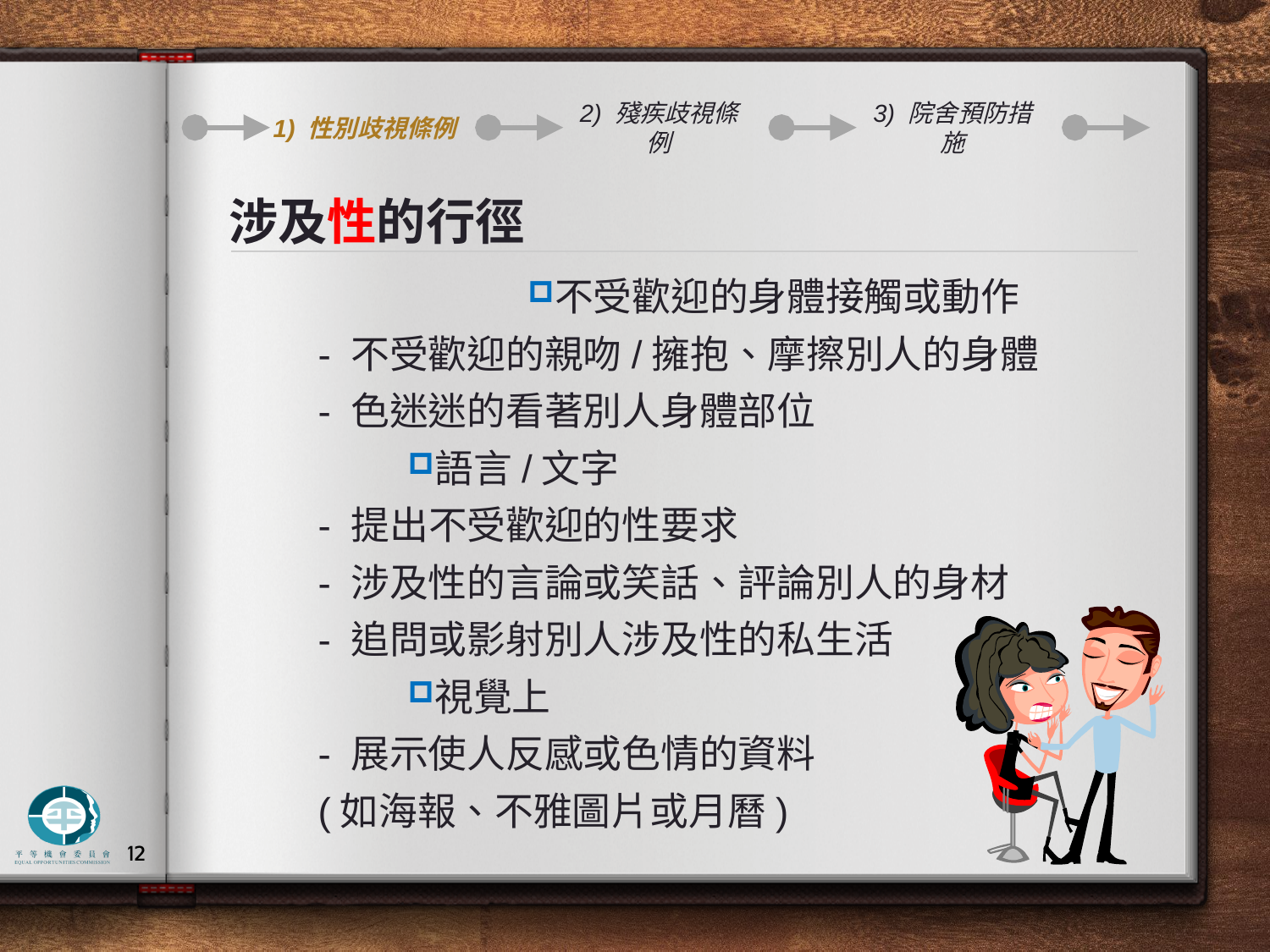

1) 性別歧視條例
2) 殘疾歧視條例
3) 院舍預防措施
# 涉及性的行徑
不受歡迎的身體接觸或動作
- 不受歡迎的親吻/擁抱、摩擦別人的身體
- 色迷迷的看著別人身體部位
語言/文字
- 提出不受歡迎的性要求
- 涉及性的言論或笑話、評論別人的身材
- 追問或影射別人涉及性的私生活
視覺上
- 展示使人反感或色情的資料
(如海報、不雅圖片或月曆)